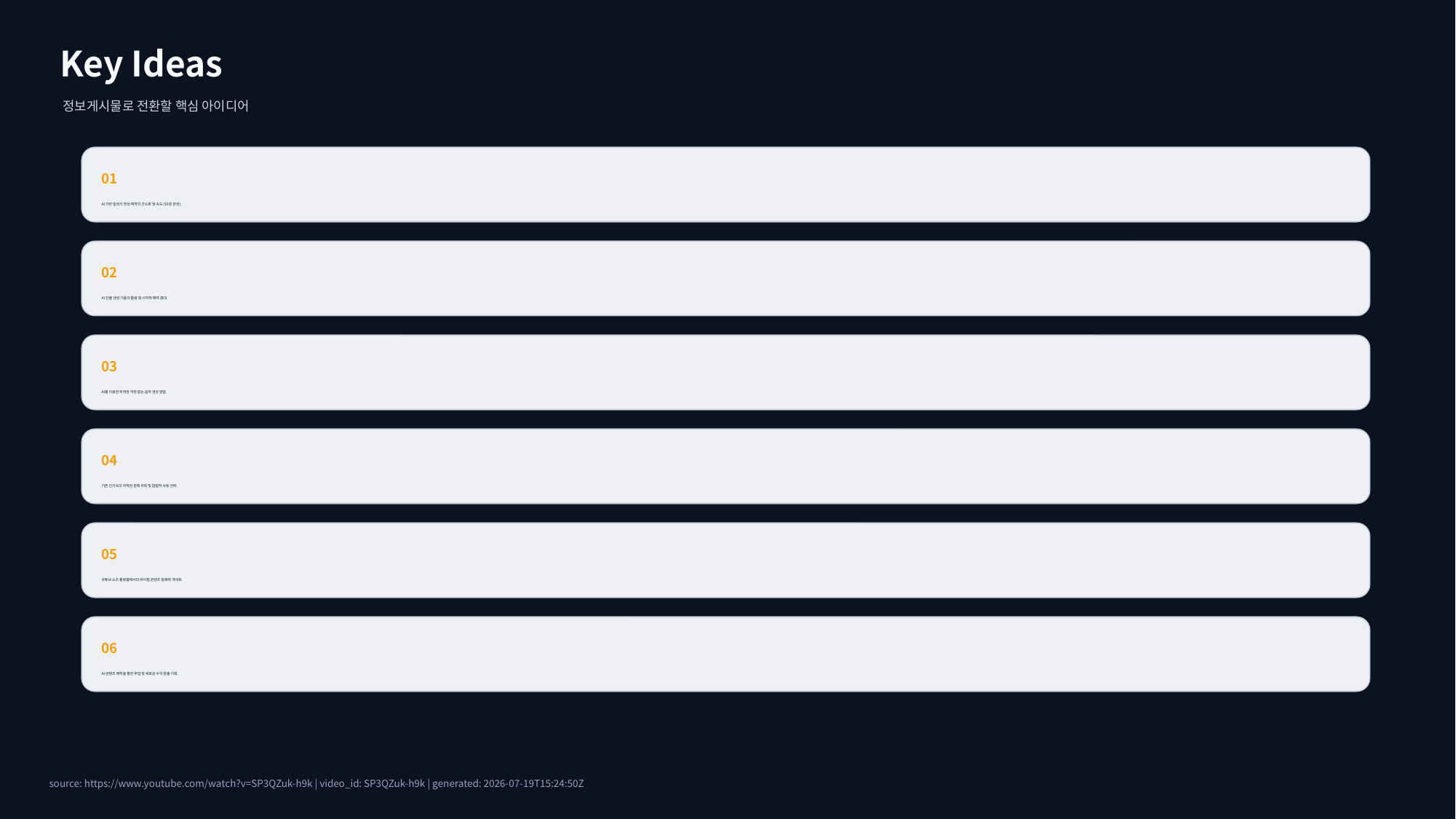

Key Ideas
정보게시물로 전환할 핵심 아이디어

01
AI 기반 립싱크 영상 제작의 간소화 및 속도 (10분 완성).

02
AI 인물 생성 기술의 활용 및 시각적 매력 증대.

03
AI를 이용한 저작권 걱정 없는 음악 생성 방법.

04
기존 인기곡의 저작권 문제 우회 및 합법적 사용 전략.

05
유튜브 쇼츠 플랫폼에서의 바이럴 콘텐츠 잠재력 극대화.

06
AI 콘텐츠 제작을 통한 부업 및 새로운 수익 창출 기회.
source: https://www.youtube.com/watch?v=SP3QZuk-h9k | video_id: SP3QZuk-h9k | generated: 2026-07-19T15:24:50Z